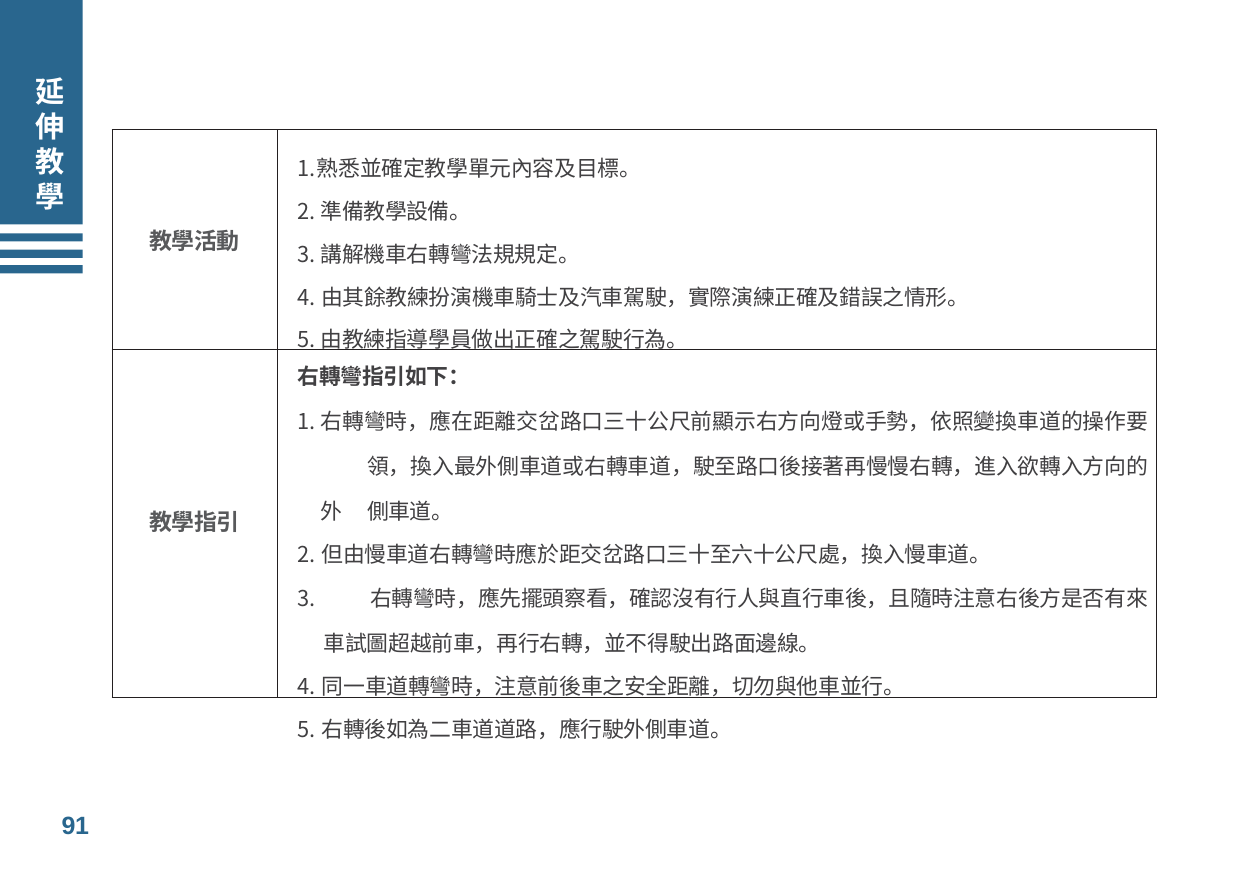

# 延伸教學
| 教學活動 | 熟悉並確定教學單元內容及目標。 準備教學設備。 講解機車右轉彎法規規定。 由其餘教練扮演機車騎士及汽車駕駛，實際演練正確及錯誤之情形。 由教練指導學員做出正確之駕駛行為。 |
| --- | --- |
| 教學指引 | 右轉彎指引如下： 右轉彎時，應在距離交岔路口三十公尺前顯示右方向燈或手勢，依照變換車道的操作要 領，換入最外側車道或右轉車道，駛至路口後接著再慢慢右轉，進入欲轉入方向的外 側車道。 但由慢車道右轉彎時應於距交岔路口三十至六十公尺處，換入慢車道。 右轉彎時，應先擺頭察看，確認沒有行人與直行車後，且隨時注意右後方是否有來車試圖超越前車，再行右轉，並不得駛出路面邊線。 同一車道轉彎時，注意前後車之安全距離，切勿與他車並行。 右轉後如為二車道道路，應行駛外側車道。 |

91